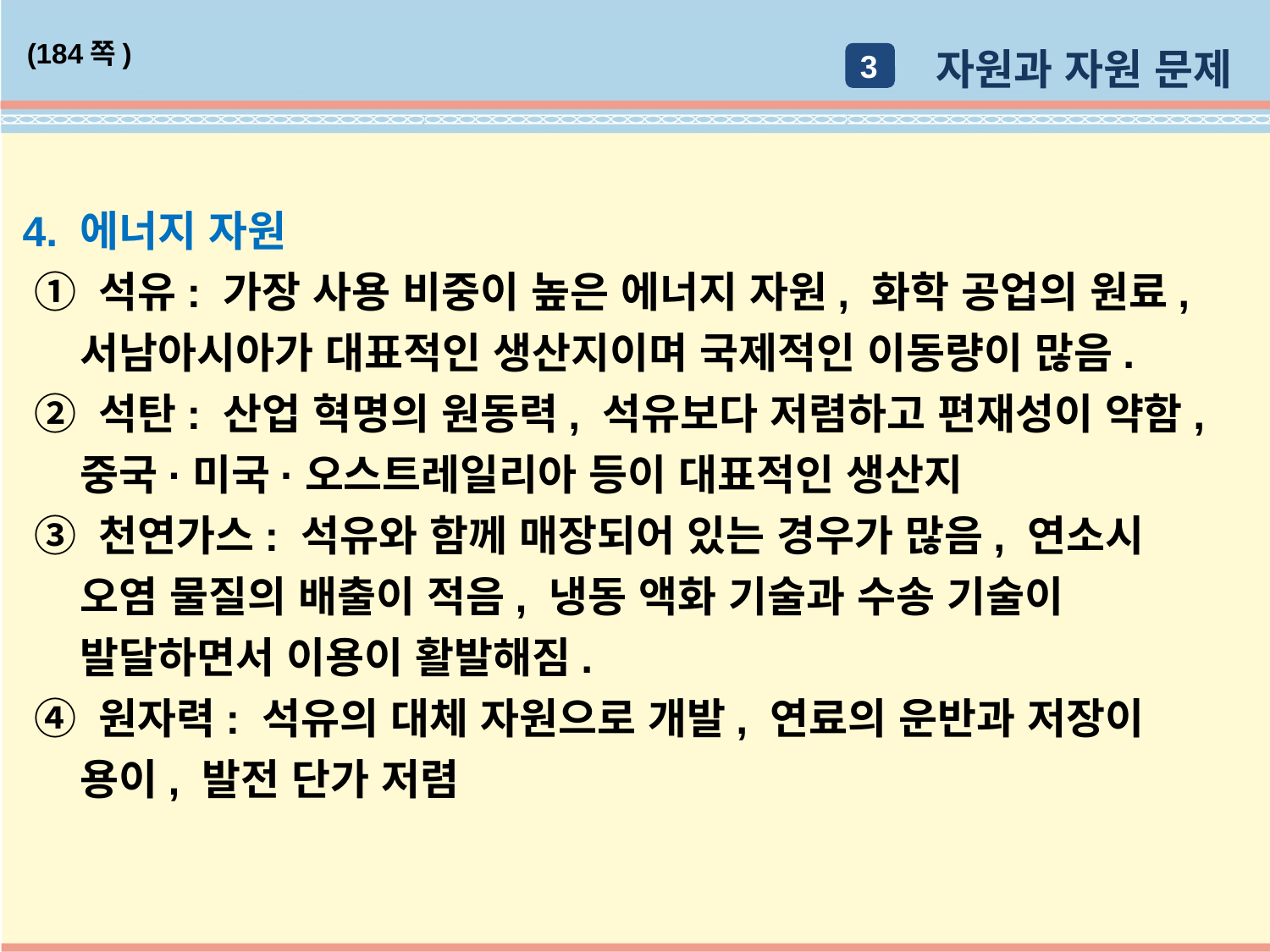

자원과 자원 문제
(184쪽)
3
4. 에너지 자원
 ① 석유: 가장 사용 비중이 높은 에너지 자원, 화학 공업의 원료,
    서남아시아가 대표적인 생산지이며 국제적인 이동량이 많음.
 ② 석탄: 산업 혁명의 원동력, 석유보다 저렴하고 편재성이 약함,
    중국·미국·오스트레일리아 등이 대표적인 생산지
 ③ 천연가스: 석유와 함께 매장되어 있는 경우가 많음, 연소시
    오염 물질의 배출이 적음, 냉동 액화 기술과 수송 기술이
    발달하면서 이용이 활발해짐.
 ④ 원자력: 석유의 대체 자원으로 개발, 연료의 운반과 저장이
    용이, 발전 단가 저렴